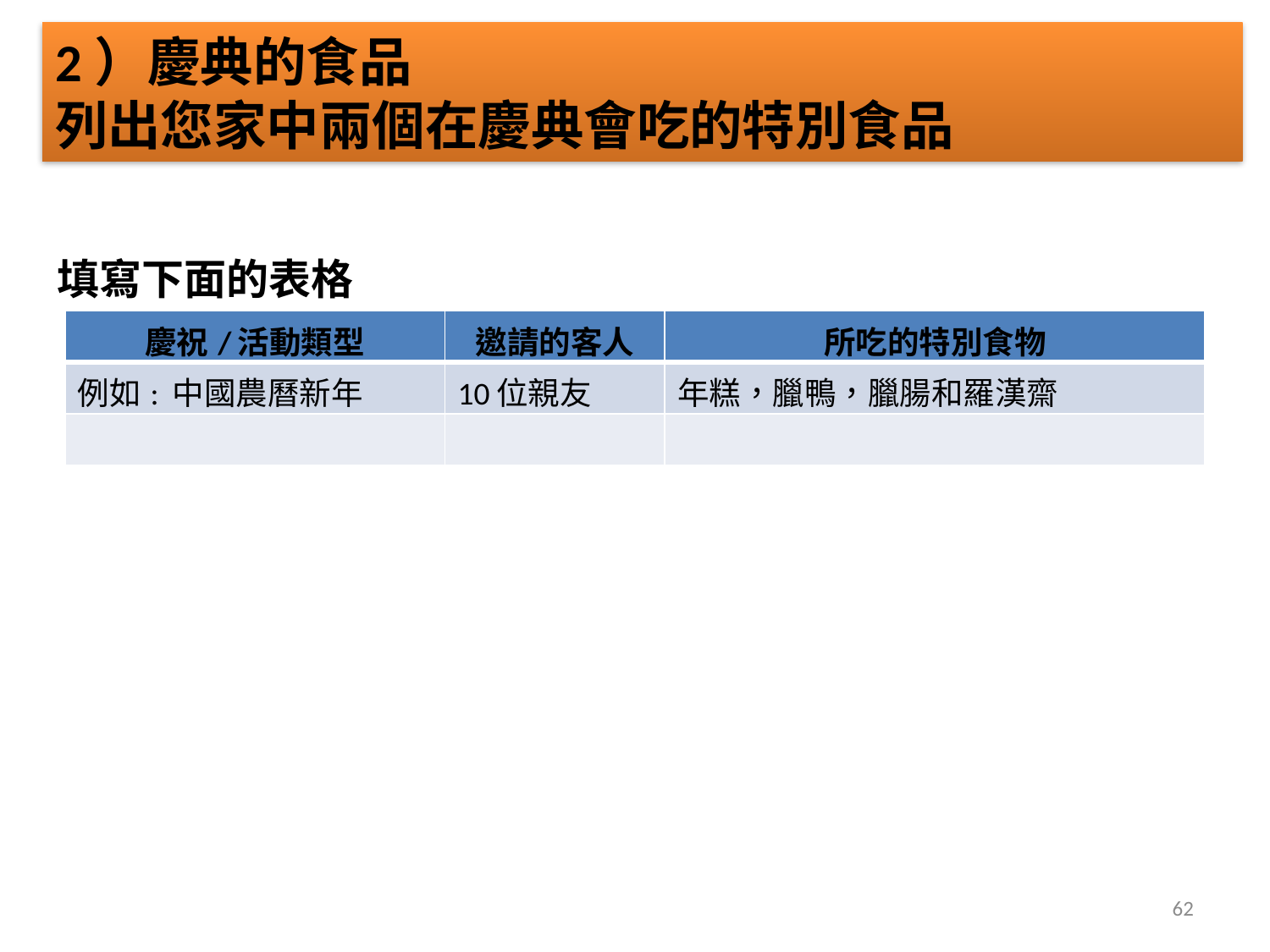

2）慶典的食品
列出您家中兩個在慶典會吃的特別食品
填寫下面的表格
| 慶祝/活動類型 | 邀請的客人 | 所吃的特別食物 |
| --- | --- | --- |
| 例如: 中國農曆新年 | 10位親友 | 年糕，臘鴨，臘腸和羅漢齋 |
|  |  |  |
62